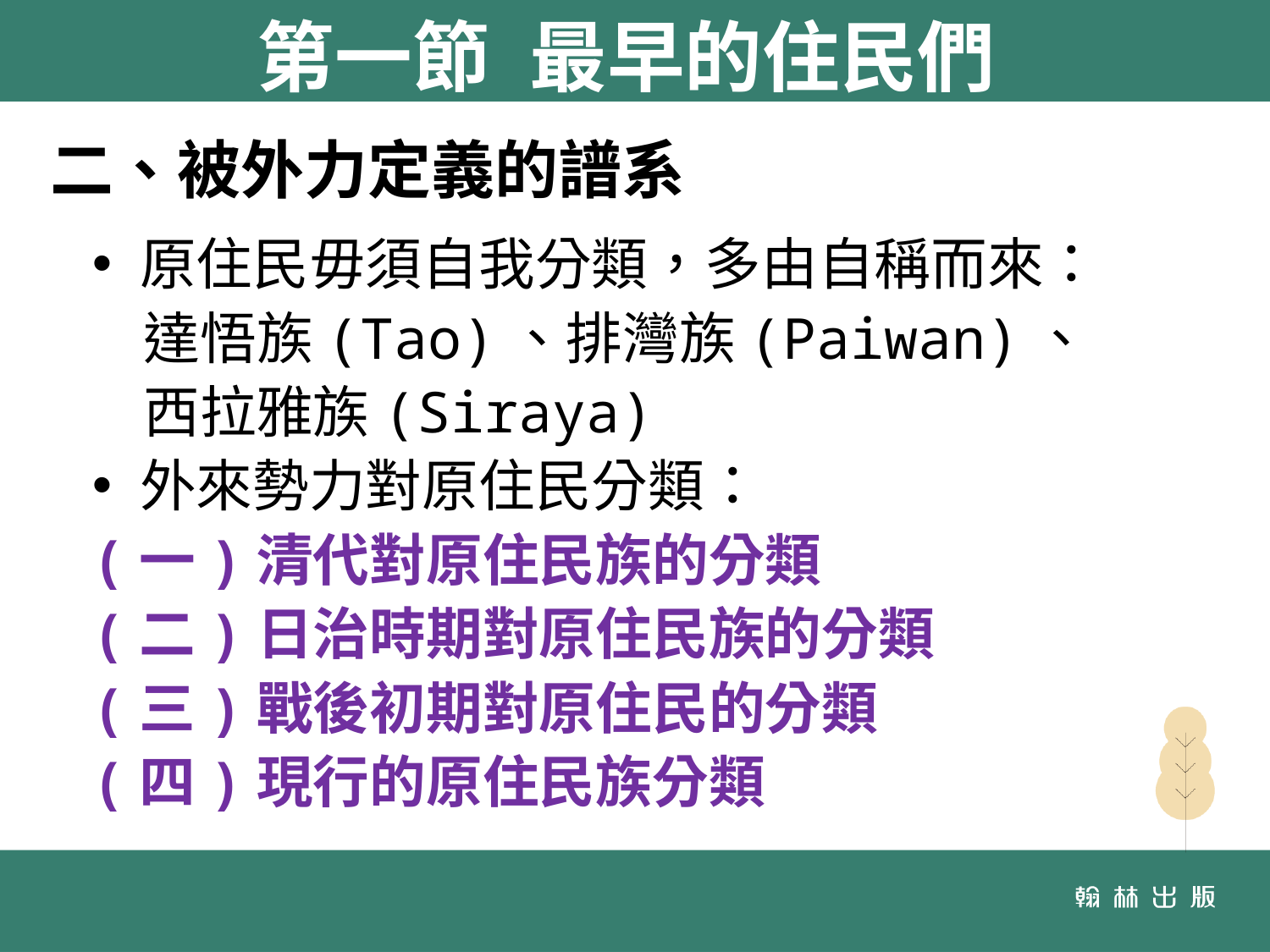

# 第一節  最早的住民們
二、被外力定義的譜系
原住民毋須自我分類，多由自稱而來：
   達悟族(Tao)、排灣族(Paiwan)、
   西拉雅族(Siraya)
外來勢力對原住民分類：
(一)清代對原住民族的分類
(二)日治時期對原住民族的分類
(三)戰後初期對原住民的分類
(四)現行的原住民族分類